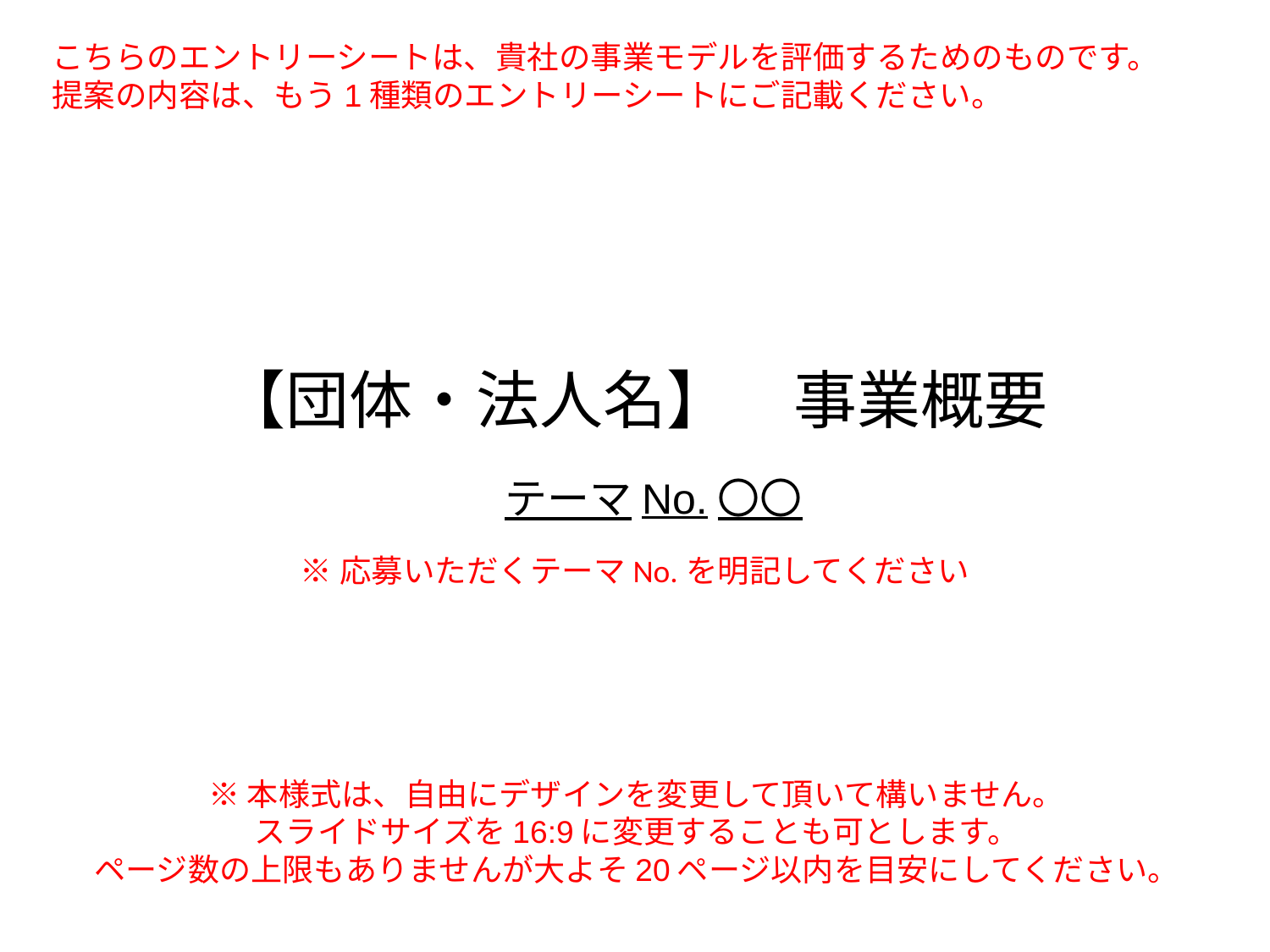

こちらのエントリーシートは、貴社の事業モデルを評価するためのものです。
提案の内容は、もう1種類のエントリーシートにご記載ください。
# 【団体・法人名】　事業概要
テーマNo.〇〇
※応募いただくテーマNo.を明記してください
※本様式は、自由にデザインを変更して頂いて構いません。
スライドサイズを16:9に変更することも可とします。
ページ数の上限もありませんが大よそ20ページ以内を目安にしてください。